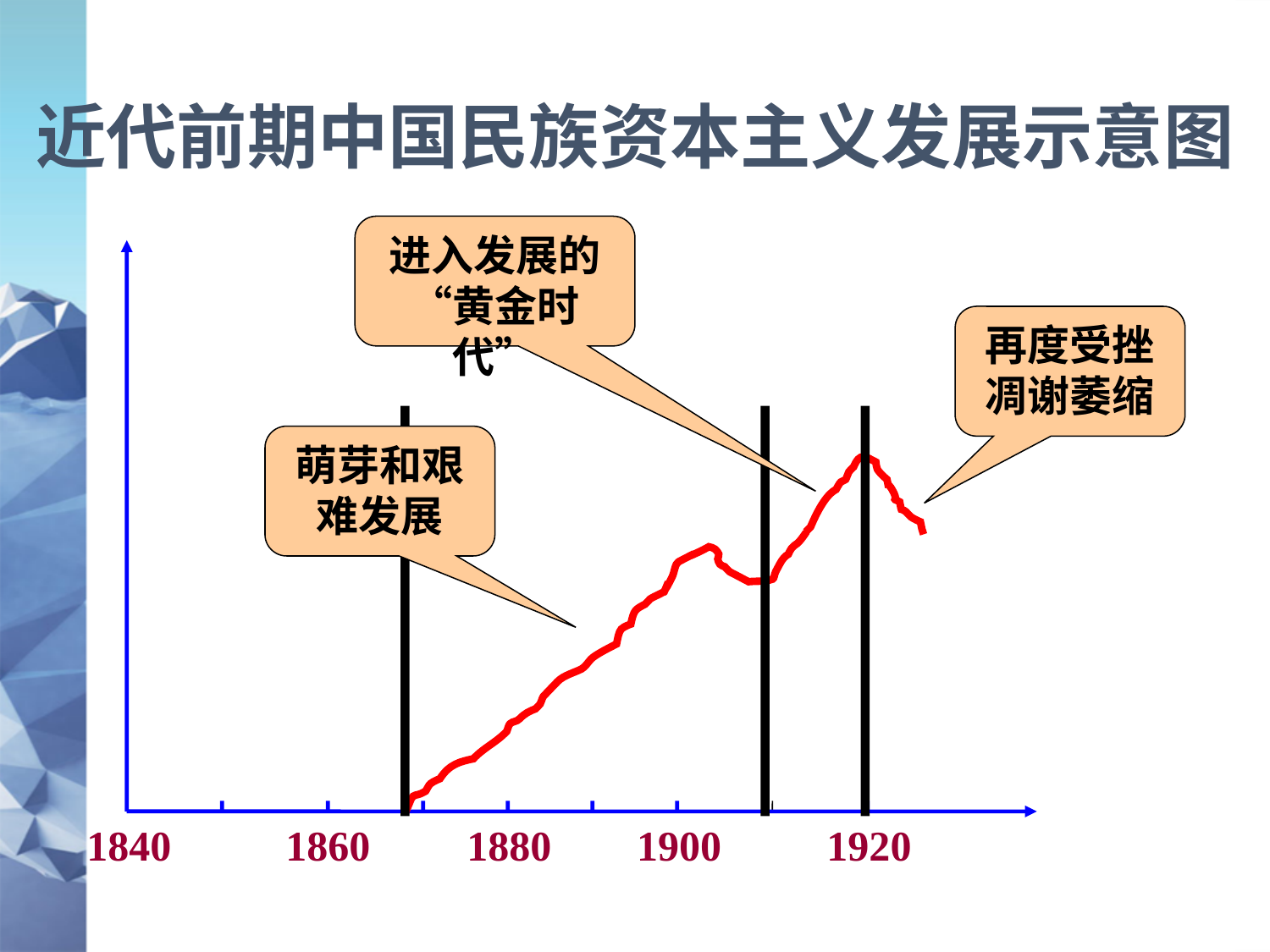

近代前期中国民族资本主义发展示意图
进入发展的“黄金时代”

再度受挫
凋谢萎缩

萌芽和艰难发展

1840
1860
1880
1900
1920